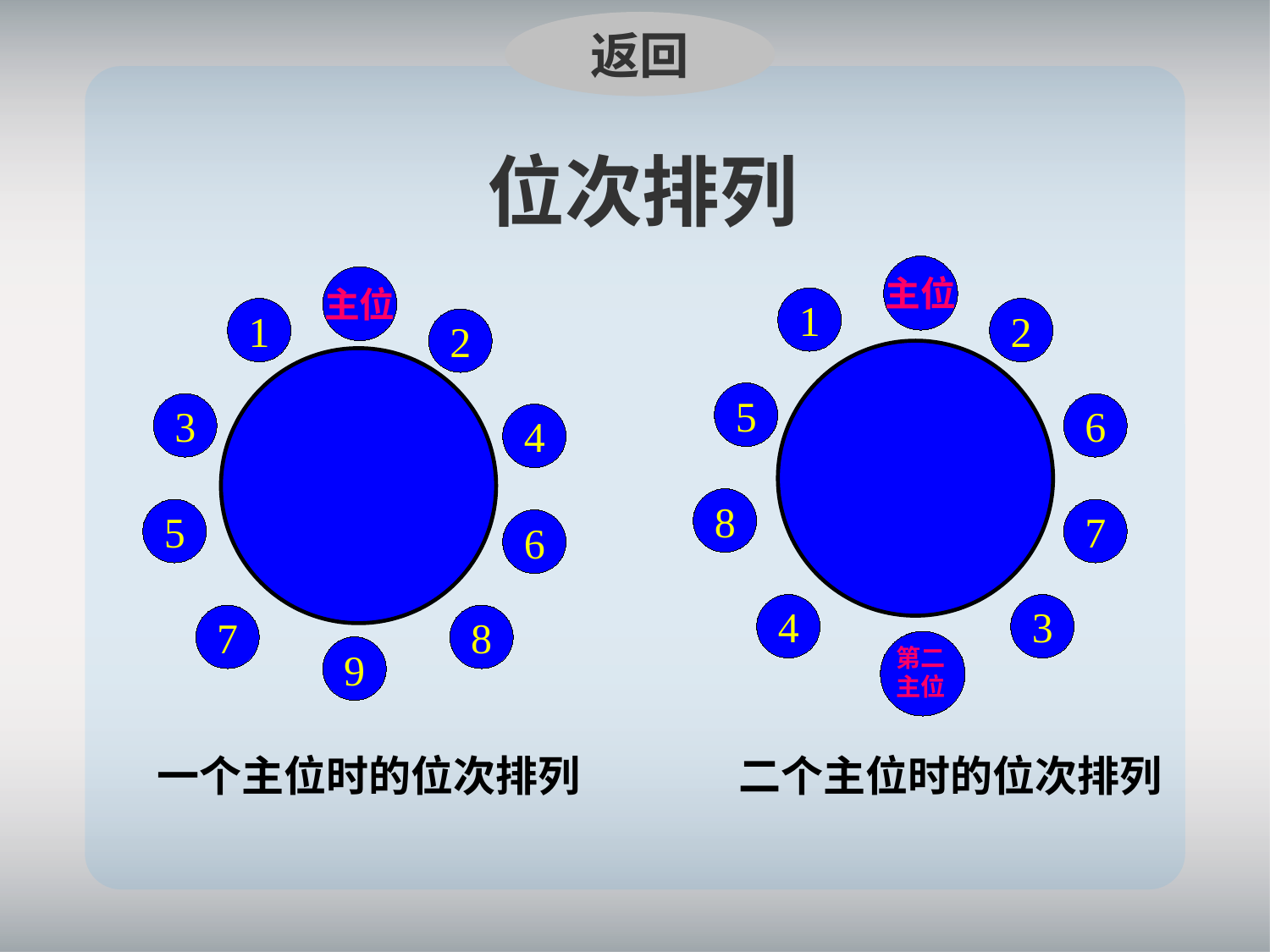

返回

位次排列
主位
主位
1
1
2
2

5
3
6
4
8
5
7
6
4
3
7
8

第二
主位
9
一个主位时的位次排列
二个主位时的位次排列